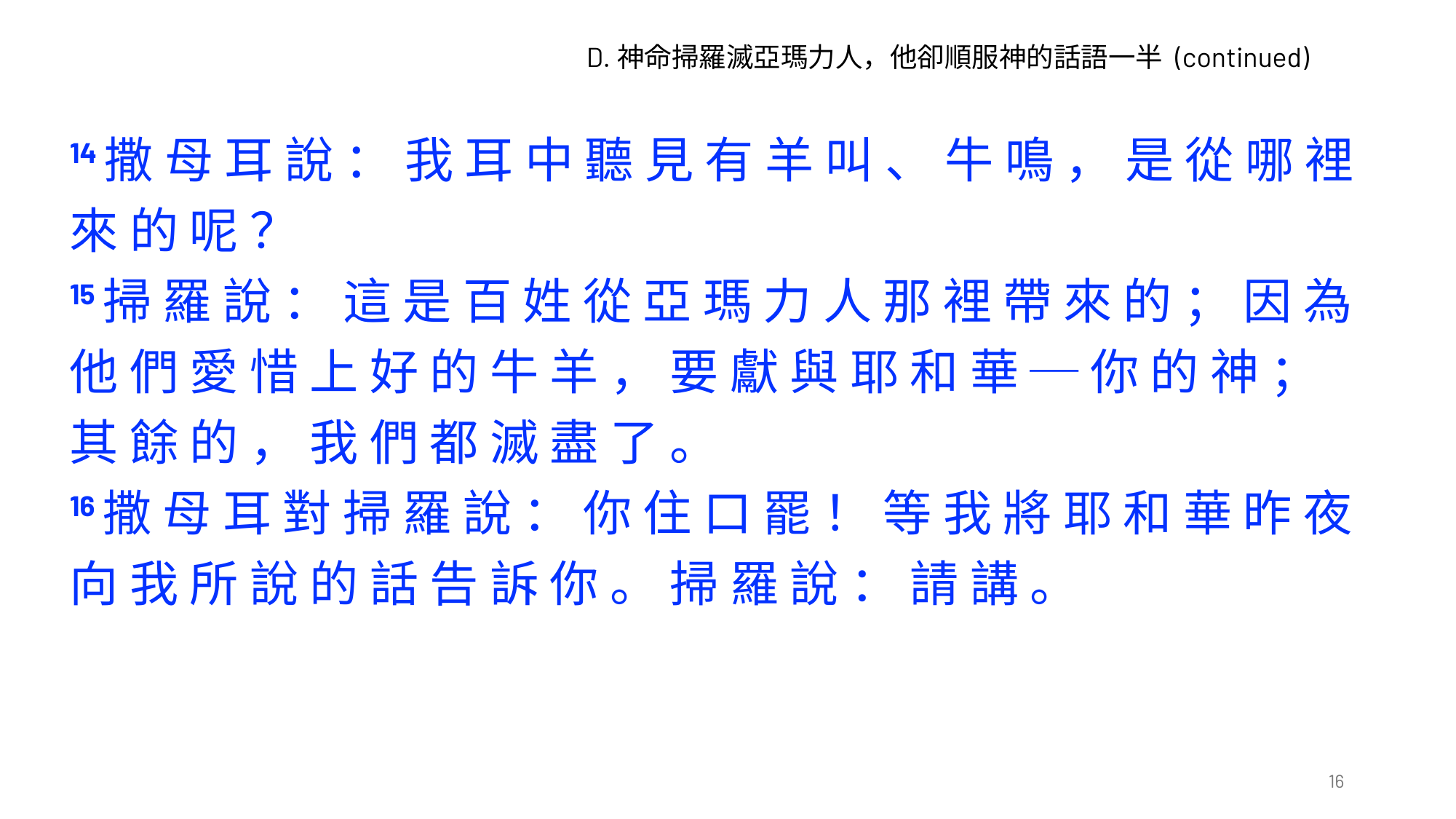

D.神命掃羅滅亞瑪力人，他卻順服神的話語一半 (continued)
14 撒 母 耳 說 ： 我 耳 中 聽 見 有 羊 叫 、 牛 鳴 ， 是 從 哪 裡 來 的 呢 ？
15 掃 羅 說 ： 這 是 百 姓 從 亞 瑪 力 人 那 裡 帶 來 的 ； 因 為 他 們 愛 惜 上 好 的 牛 羊 ， 要 獻 與 耶 和 華 ─ 你 的 神 ； 其 餘 的 ， 我 們 都 滅 盡 了 。
16 撒 母 耳 對 掃 羅 說 ： 你 住 口 罷 ！ 等 我 將 耶 和 華 昨 夜 向 我 所 說 的 話 告 訴 你 。 掃 羅 說 ： 請 講 。

16